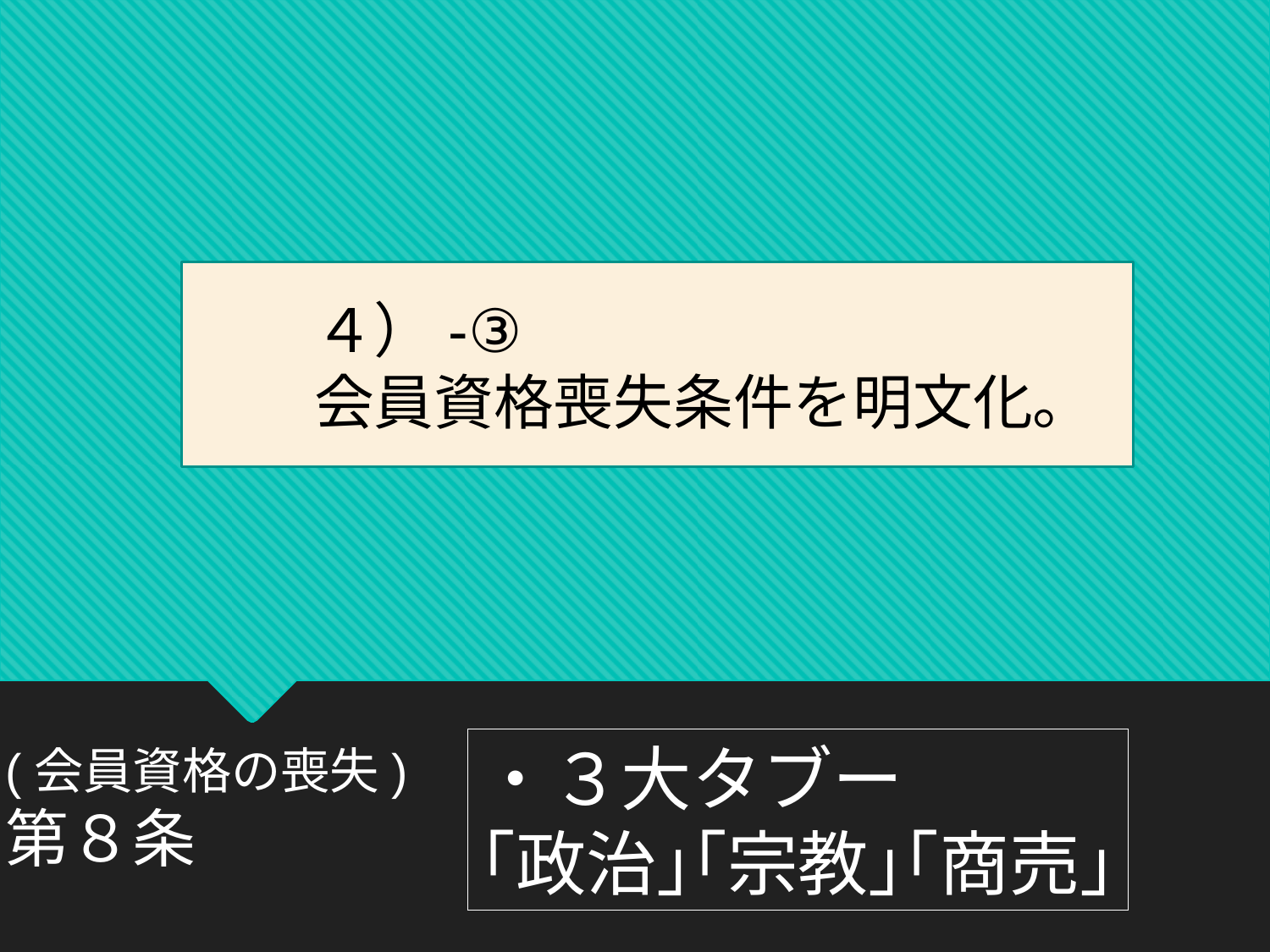

４）-③
　　会員資格喪失条件を明文化。
・３大タブー
｢政治｣｢宗教｣｢商売｣
(会員資格の喪失)
第８条